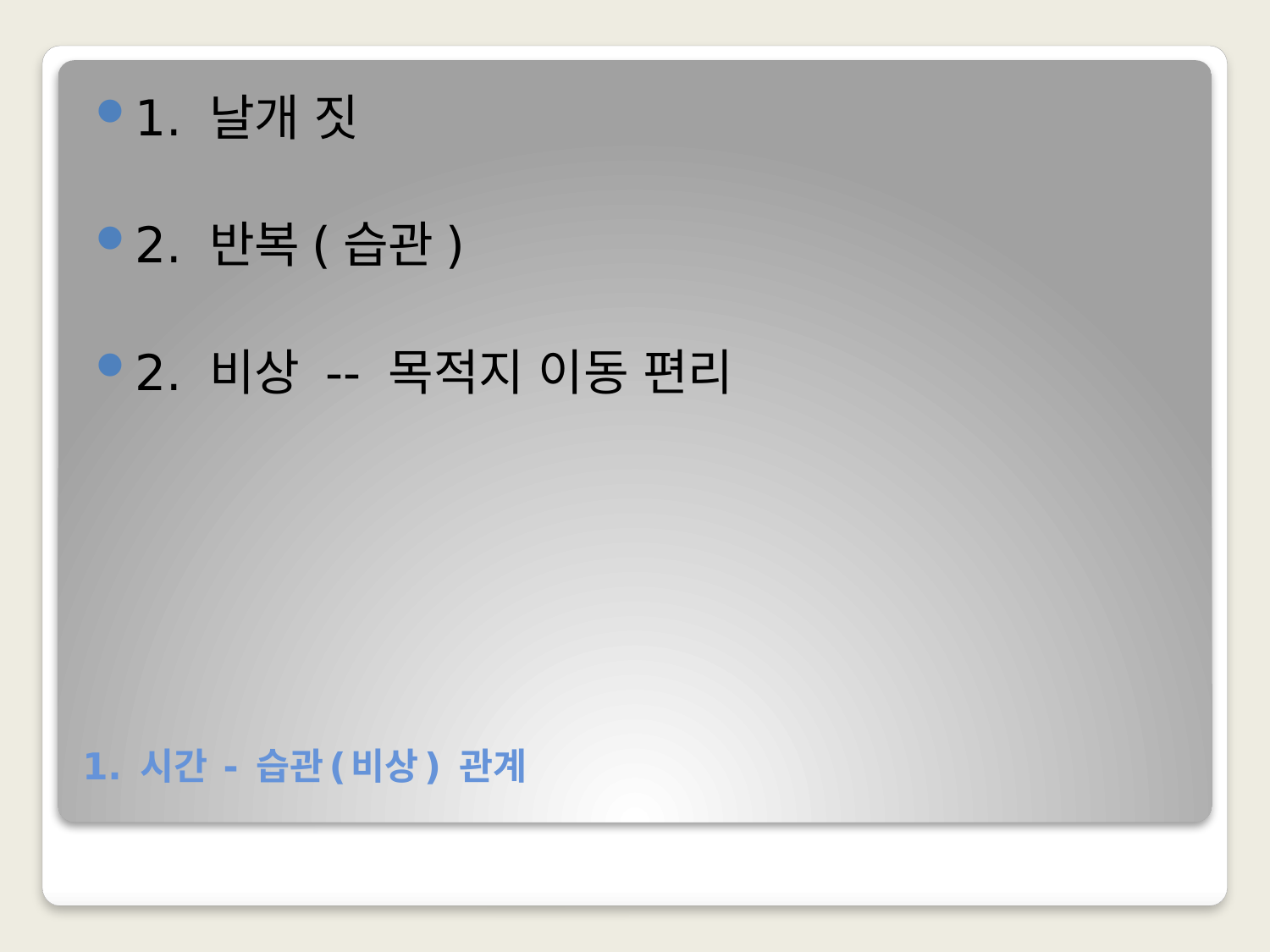

1. 날개 짓

2. 반복(습관)

2. 비상 -- 목적지 이동 편리

# 1. 시간 - 습관(비상) 관계